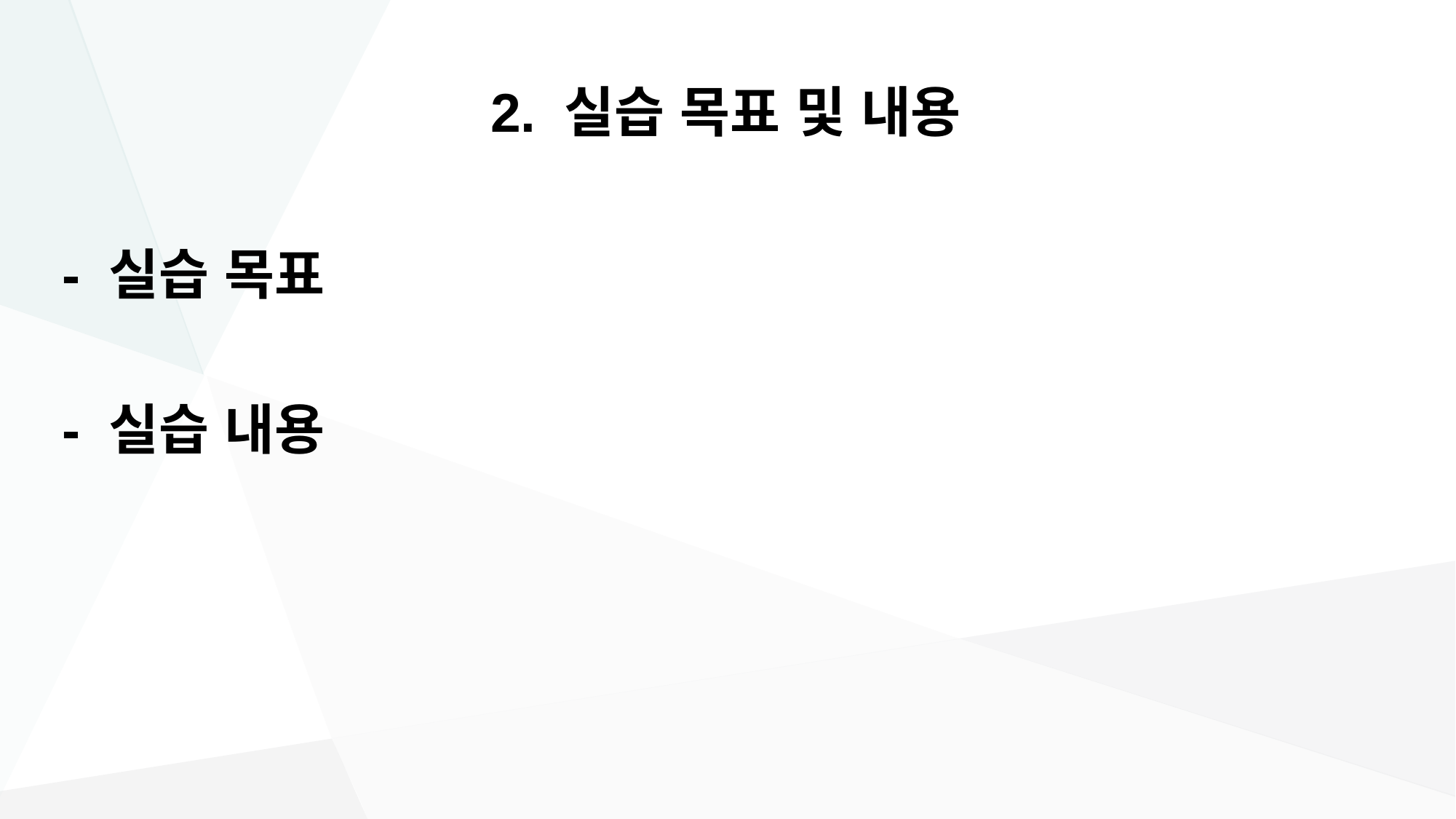

# 2. 실습 목표 및 내용
- 실습 목표
- 실습 내용